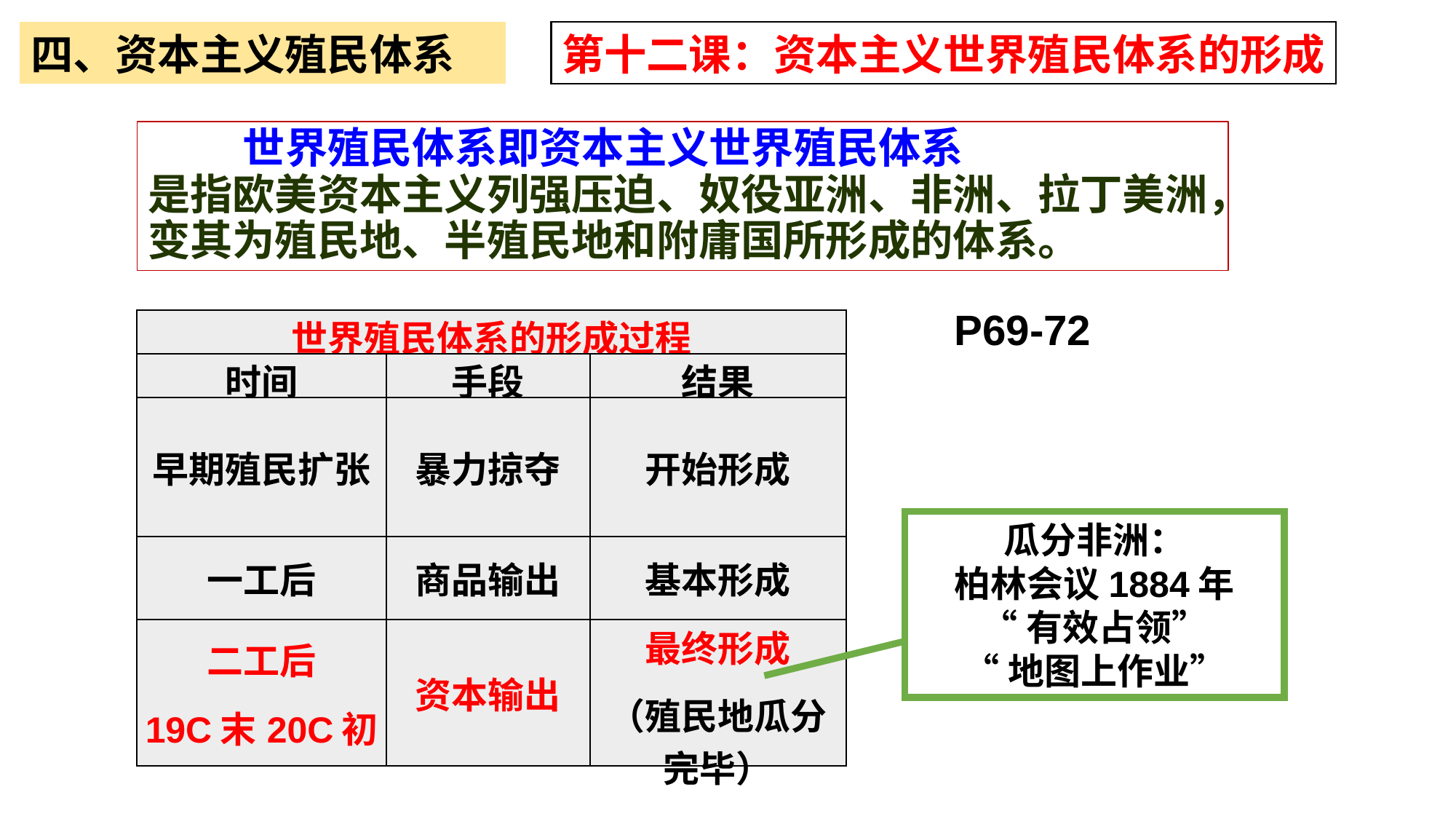

四、资本主义殖民体系
第十二课：资本主义世界殖民体系的形成
         世界殖民体系即资本主义世界殖民体系
是指欧美资本主义列强压迫、奴役亚洲、非洲、拉丁美洲，变其为殖民地、半殖民地和附庸国所形成的体系。
P69-72
| 世界殖民体系的形成过程 |  |  |
| --- | --- | --- |
| 时间 | 手段 | 结果 |
| 早期殖民扩张 | 暴力掠夺 | 开始形成 |
| 一工后 | 商品输出 | 基本形成 |
| 二工后 19C末20C初 | 资本输出 | 最终形成 （殖民地瓜分完毕） |
瓜分非洲：
柏林会议1884年
“有效占领”
“地图上作业”